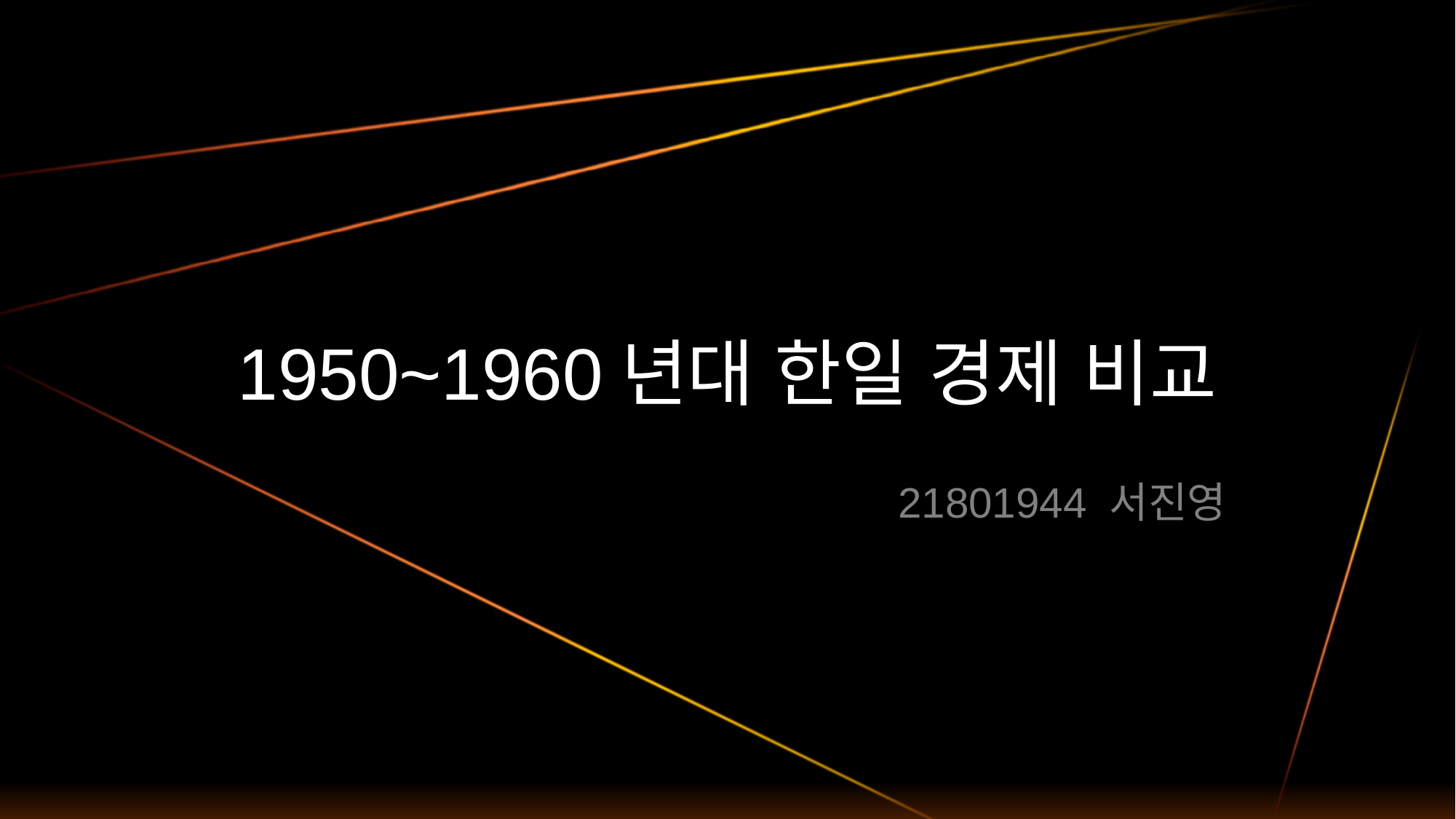

# 1950~1960년대 한일 경제 비교
21801944 서진영